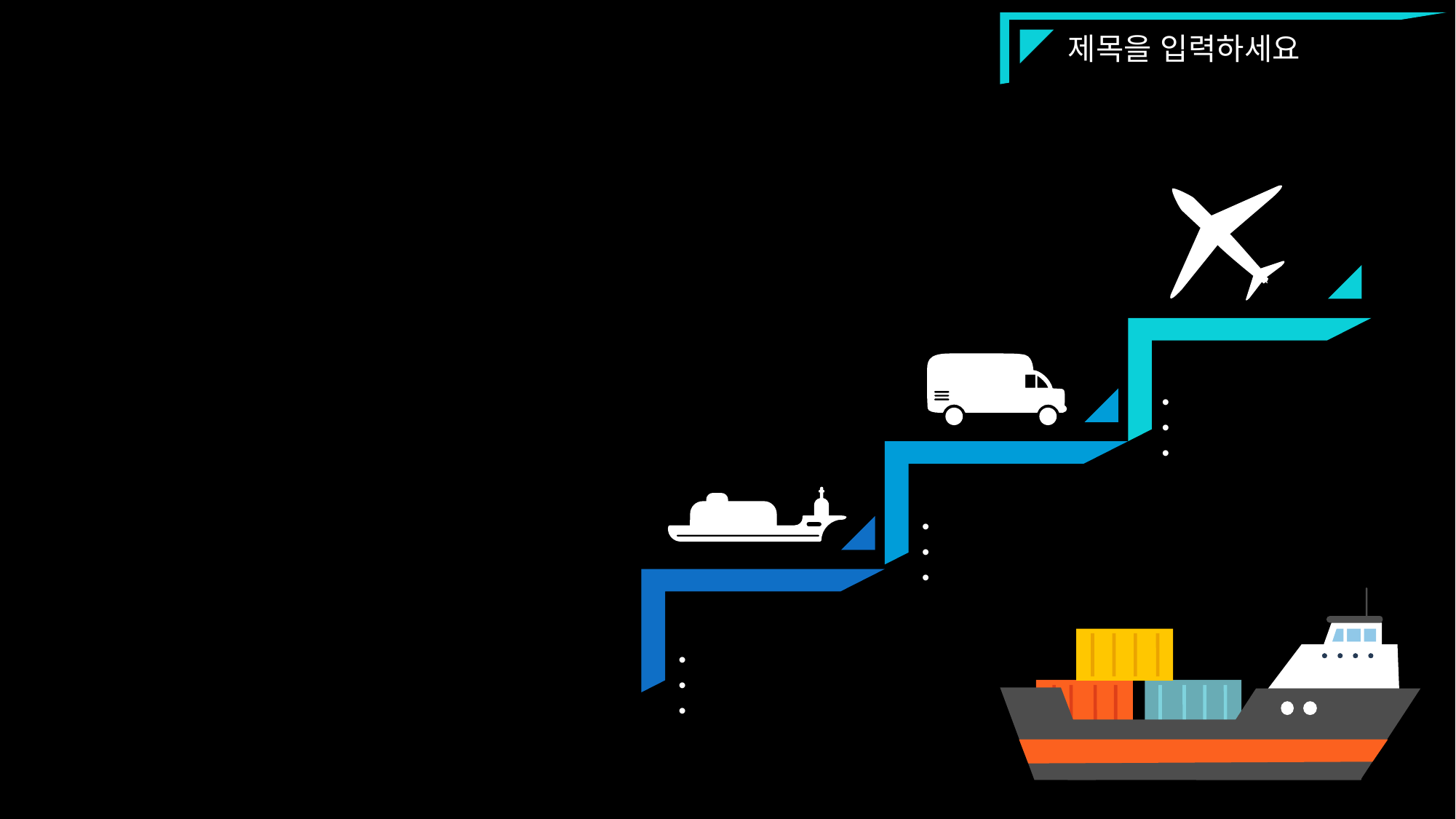

제목을 입력하세요

텍스트
학습내용 입력
텍스트
텍스트

텍스트
학습내용 입력
텍스트
텍스트

텍스트
학습내용 입력
텍스트
텍스트